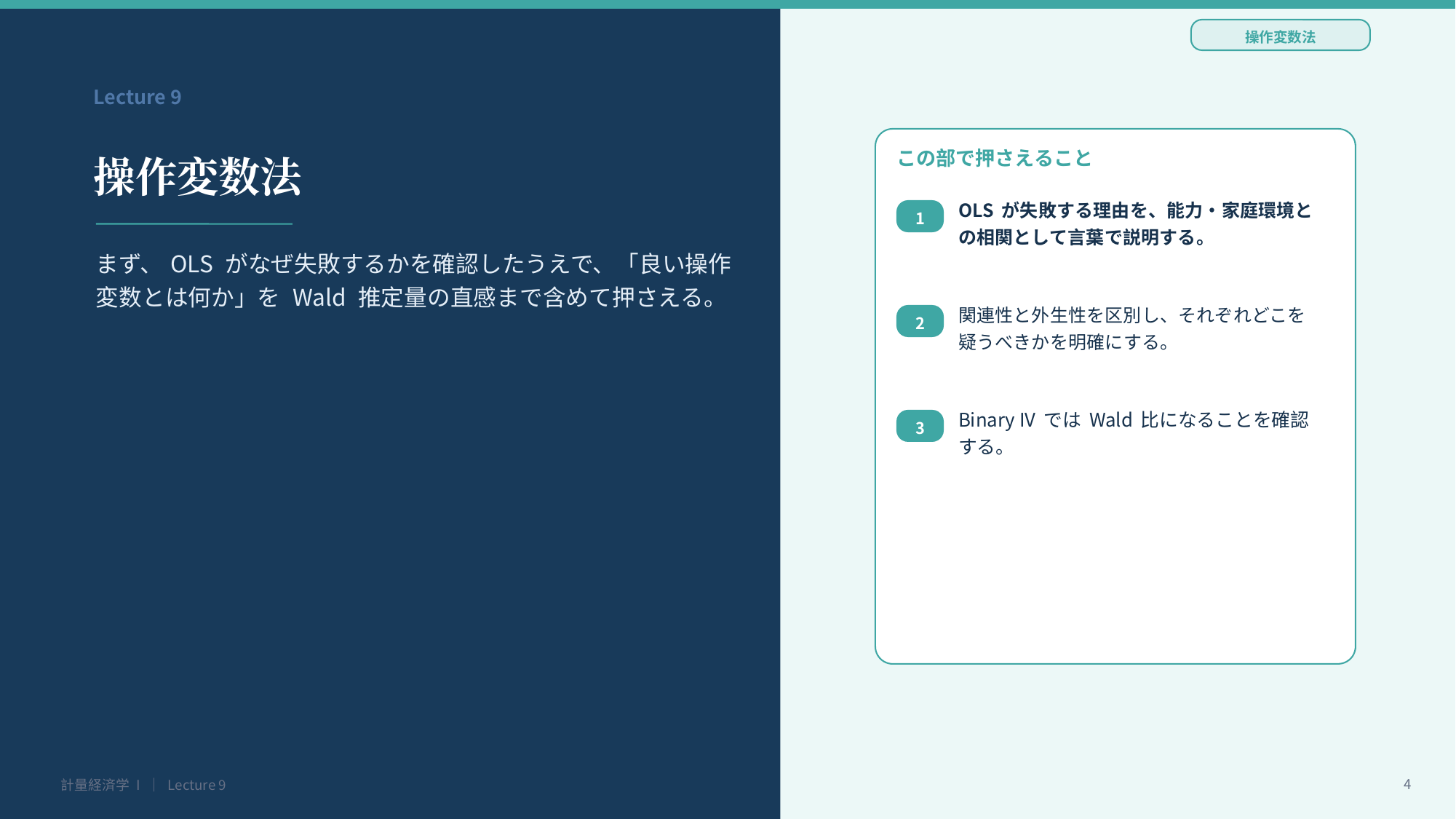

操作変数法
Lecture 9

操作変数法
この部で押さえること
OLS が失敗する理由を、能力・家庭環境との相関として言葉で説明する。

1

まず、OLS がなぜ失敗するかを確認したうえで、「良い操作変数とは何か」を Wald 推定量の直感まで含めて押さえる。
関連性と外生性を区別し、それぞれどこを疑うべきかを明確にする。

2
Binary IV では Wald 比になることを確認する。

3
4
計量経済学 I ｜ Lecture 9